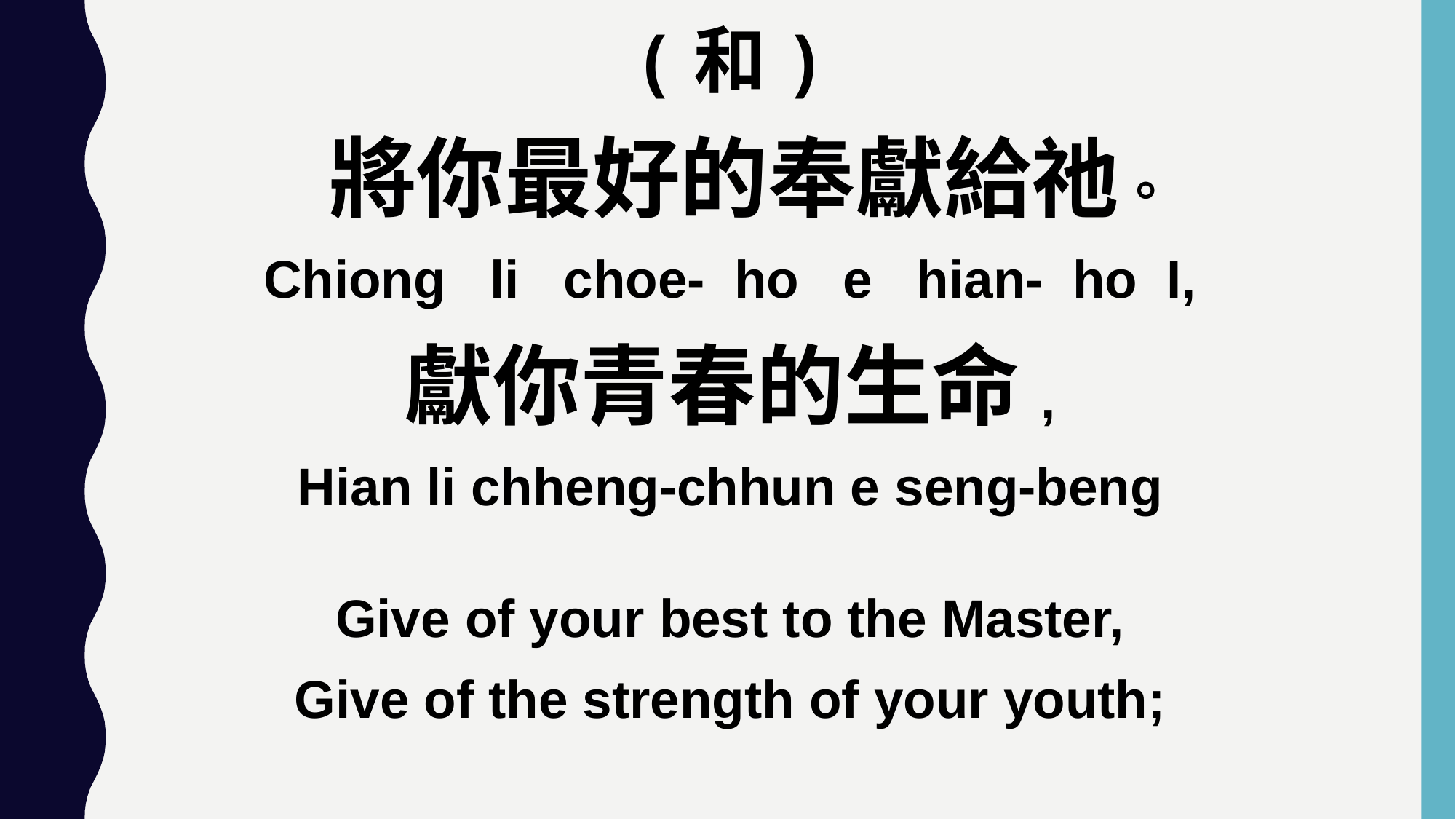

(和)
 將你最好的奉獻給祂。
Chiong   li   choe-  ho   e   hian-  ho  I,
獻你青春的生命,
Hian li chheng-chhun e seng-beng

Give of your best to the Master,
Give of the strength of your youth;